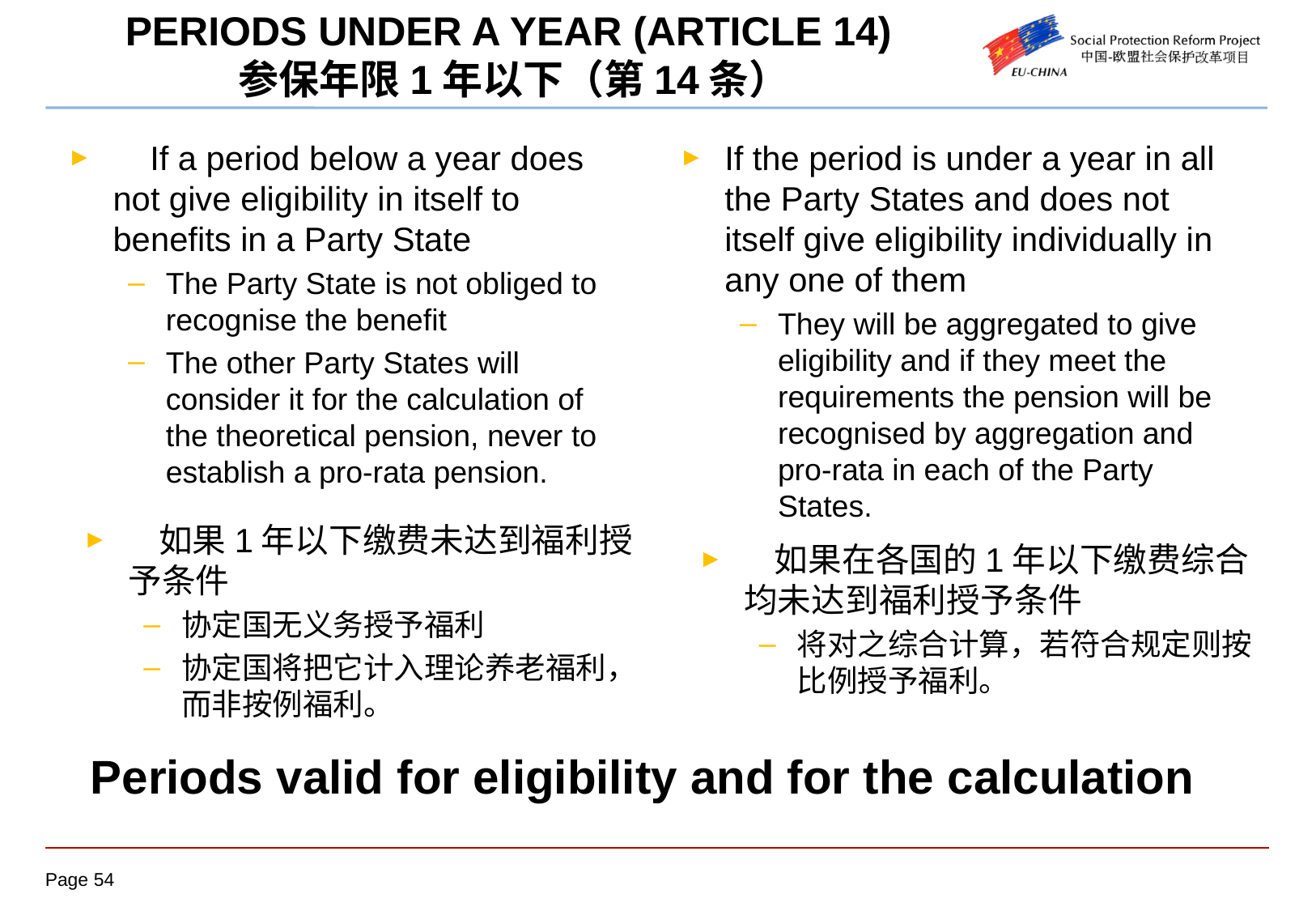

PERIODS UNDER A YEAR (ARTICLE 14)
参保年限1年以下（第14条）
    If a period below a year does not give eligibility in itself to benefits in a Party State
The Party State is not obliged to recognise the benefit
The other Party States will consider it for the calculation of the theoretical pension, never to establish a pro-rata pension.

If the period is under a year in all the Party States and does not itself give eligibility individually in any one of them
They will be aggregated to give eligibility and if they meet the requirements the pension will be recognised by aggregation and pro-rata in each of the Party States.
   如果1年以下缴费未达到福利授予条件
协定国无义务授予福利
协定国将把它计入理论养老福利，而非按例福利。
   如果在各国的1年以下缴费综合均未达到福利授予条件
将对之综合计算，若符合规定则按比例授予福利。
Periods valid for eligibility and for the calculation